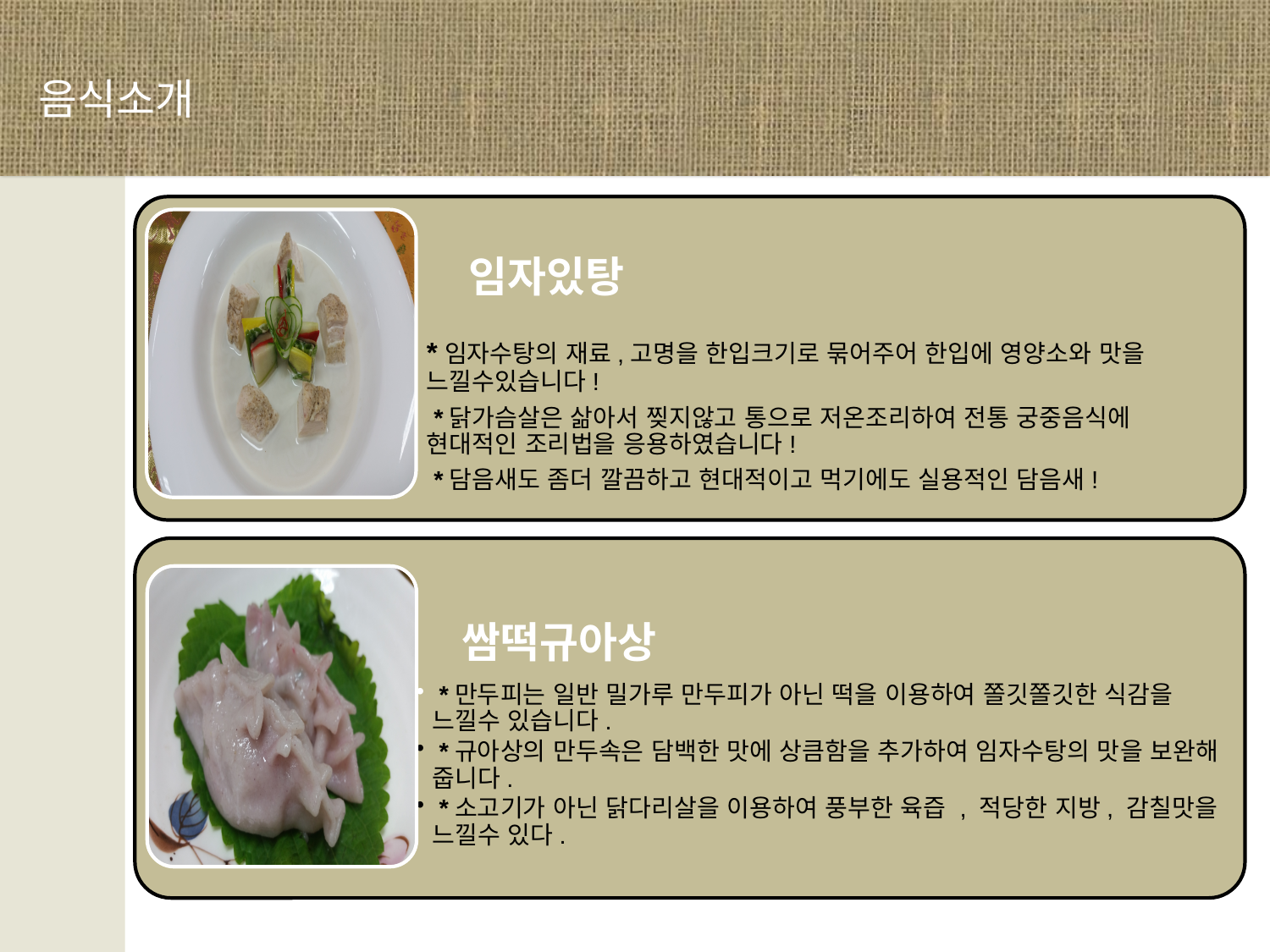

음식소개
 임자있탕
*임자수탕의 재료,고명을 한입크기로 묶어주어 한입에 영양소와 맛을 느낄수있습니다!
 *닭가슴살은 삶아서 찢지않고 통으로 저온조리하여 전통 궁중음식에 현대적인 조리법을 응용하였습니다!
 *담음새도 좀더 깔끔하고 현대적이고 먹기에도 실용적인 담음새!

   쌈떡규아상
 *만두피는 일반 밀가루 만두피가 아닌 떡을 이용하여 쫄깃쫄깃한 식감을 느낄수 있습니다.
 *규아상의 만두속은 담백한 맛에 상큼함을 추가하여 임자수탕의 맛을 보완해 줍니다.
 *소고기가 아닌 닭다리살을 이용하여 풍부한 육즙 , 적당한 지방, 감칠맛을 느낄수 있다.